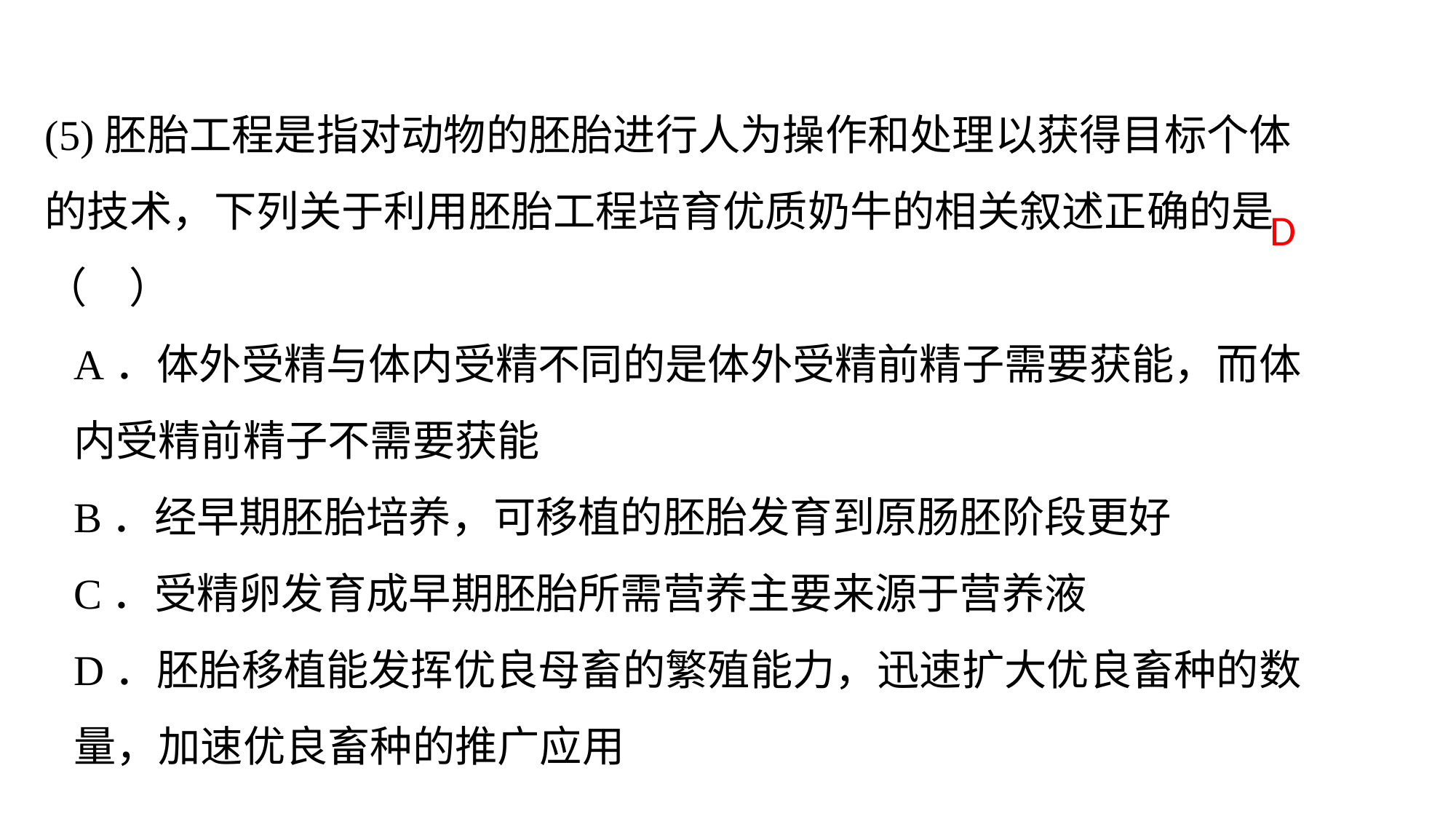

(5)胚胎工程是指对动物的胚胎进行人为操作和处理以获得目标个体的技术，下列关于利用胚胎工程培育优质奶牛的相关叙述正确的是（    ）
A．体外受精与体内受精不同的是体外受精前精子需要获能，而体内受精前精子不需要获能
B．经早期胚胎培养，可移植的胚胎发育到原肠胚阶段更好
C．受精卵发育成早期胚胎所需营养主要来源于营养液
D．胚胎移植能发挥优良母畜的繁殖能力，迅速扩大优良畜种的数量，加速优良畜种的推广应用
D